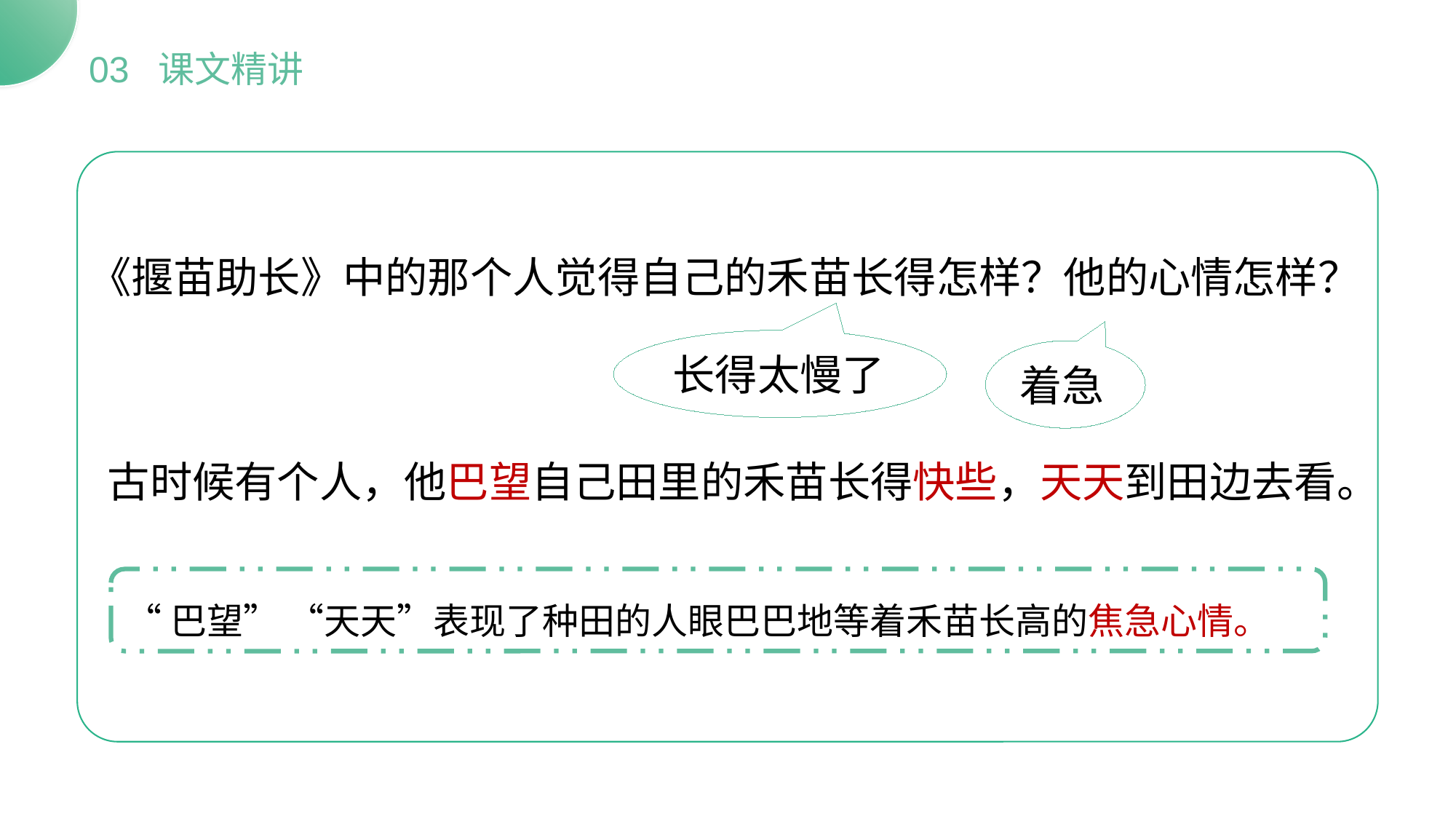

03  课文精讲
《揠苗助长》中的那个人觉得自己的禾苗长得怎样？他的心情怎样？
长得太慢了
着急
古时候有个人，他巴望自己田里的禾苗长得快些，天天到田边去看。
“巴望” “天天”表现了种田的人眼巴巴地等着禾苗长高的焦急心情。